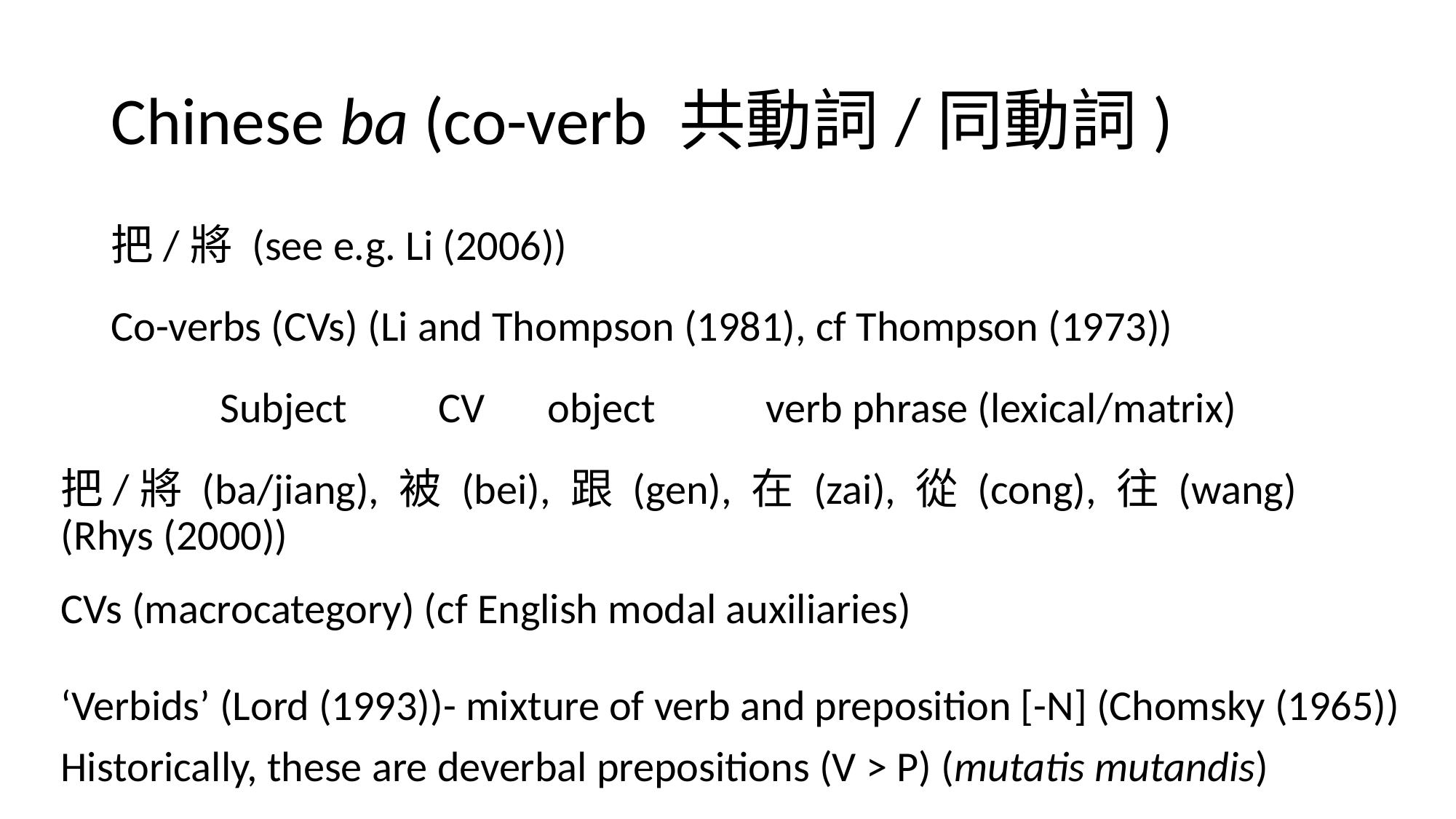

# Chinese ba (co-verb 共動詞/同動詞)
把/將 (see e.g. Li (2006))
Co-verbs (CVs) (Li and Thompson (1981), cf Thompson (1973))
	Subject	CV	object		verb phrase (lexical/matrix)
把/將 (ba/jiang), 被 (bei), 跟 (gen), 在 (zai), 從 (cong), 往 (wang) (Rhys (2000))
CVs (macrocategory) (cf English modal auxiliaries)
‘Verbids’ (Lord (1993))- mixture of verb and preposition [-N] (Chomsky (1965))
Historically, these are deverbal prepositions (V > P) (mutatis mutandis)